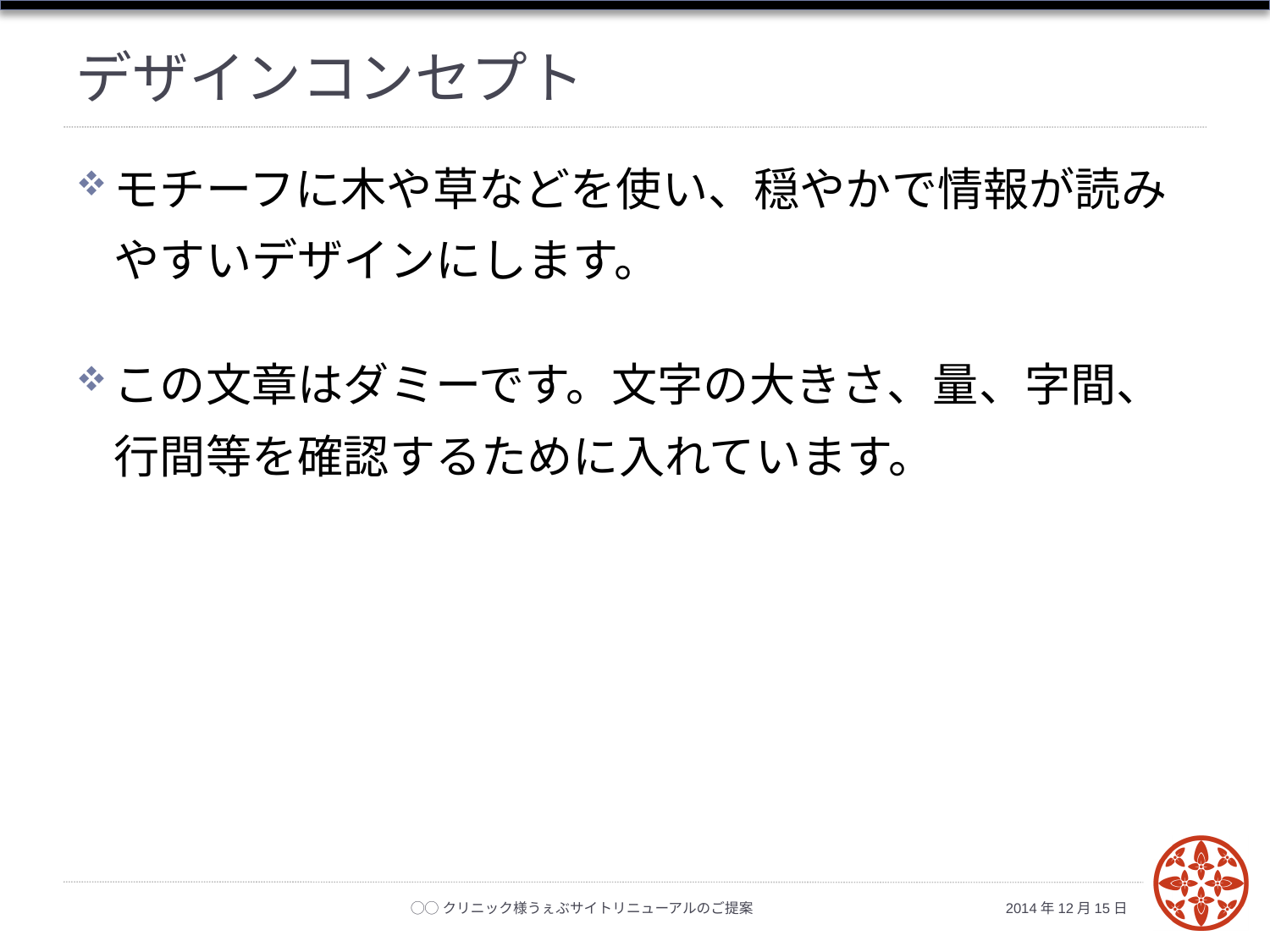

# デザインコンセプト
モチーフに木や草などを使い、穏やかで情報が読みやすいデザインにします。
この文章はダミーです。文字の大きさ、量、字間、行間等を確認するために入れています。
◯◯クリニック様うぇぶサイトリニューアルのご提案
2014年12月15日